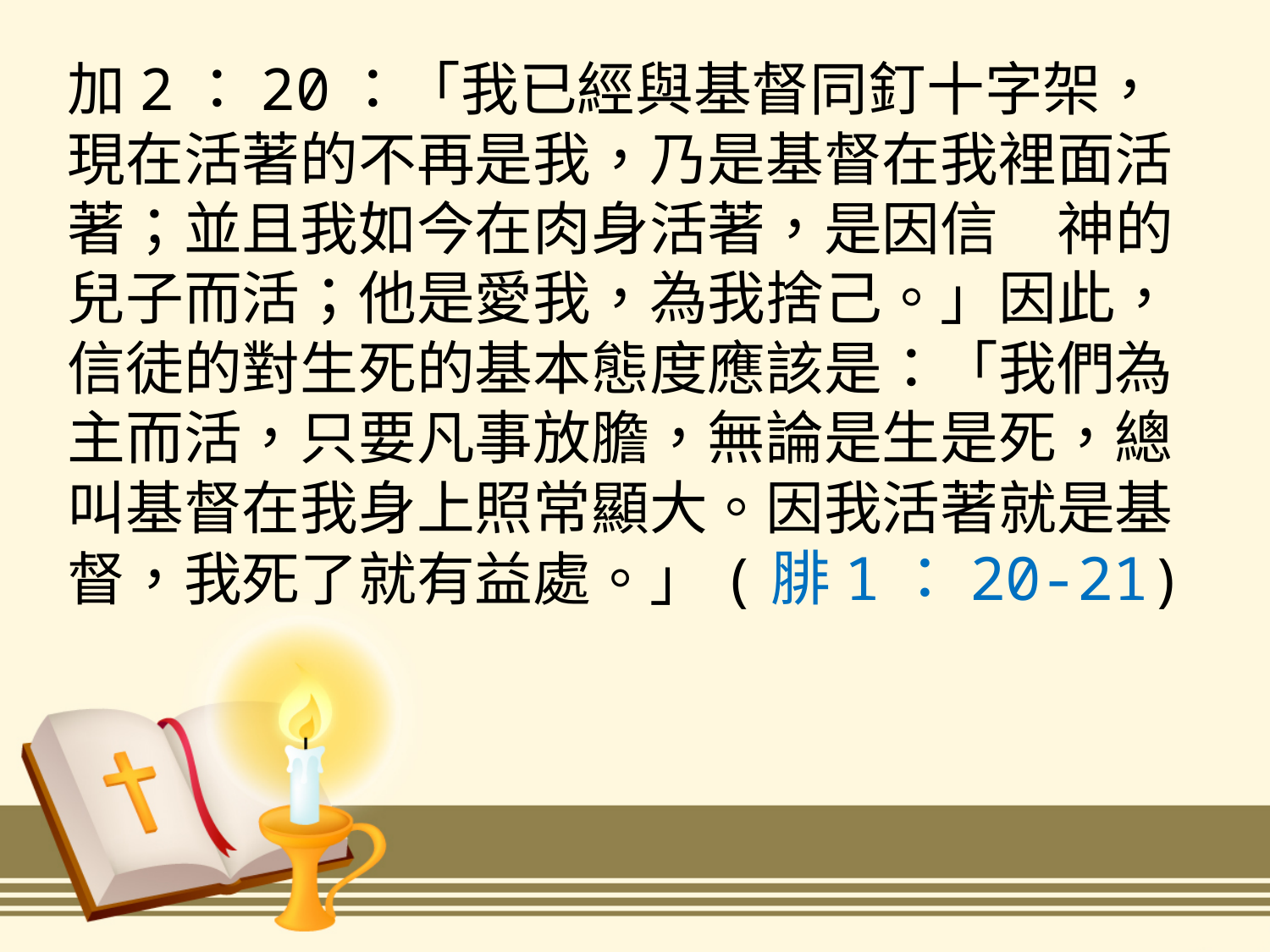

加2：20：「我已經與基督同釘十字架，現在活著的不再是我，乃是基督在我裡面活著；並且我如今在肉身活著，是因信　神的兒子而活；他是愛我，為我捨己。」因此，信徒的對生死的基本態度應該是：「我們為主而活，只要凡事放膽，無論是生是死，總叫基督在我身上照常顯大。因我活著就是基督，我死了就有益處。」(腓1：20-21)